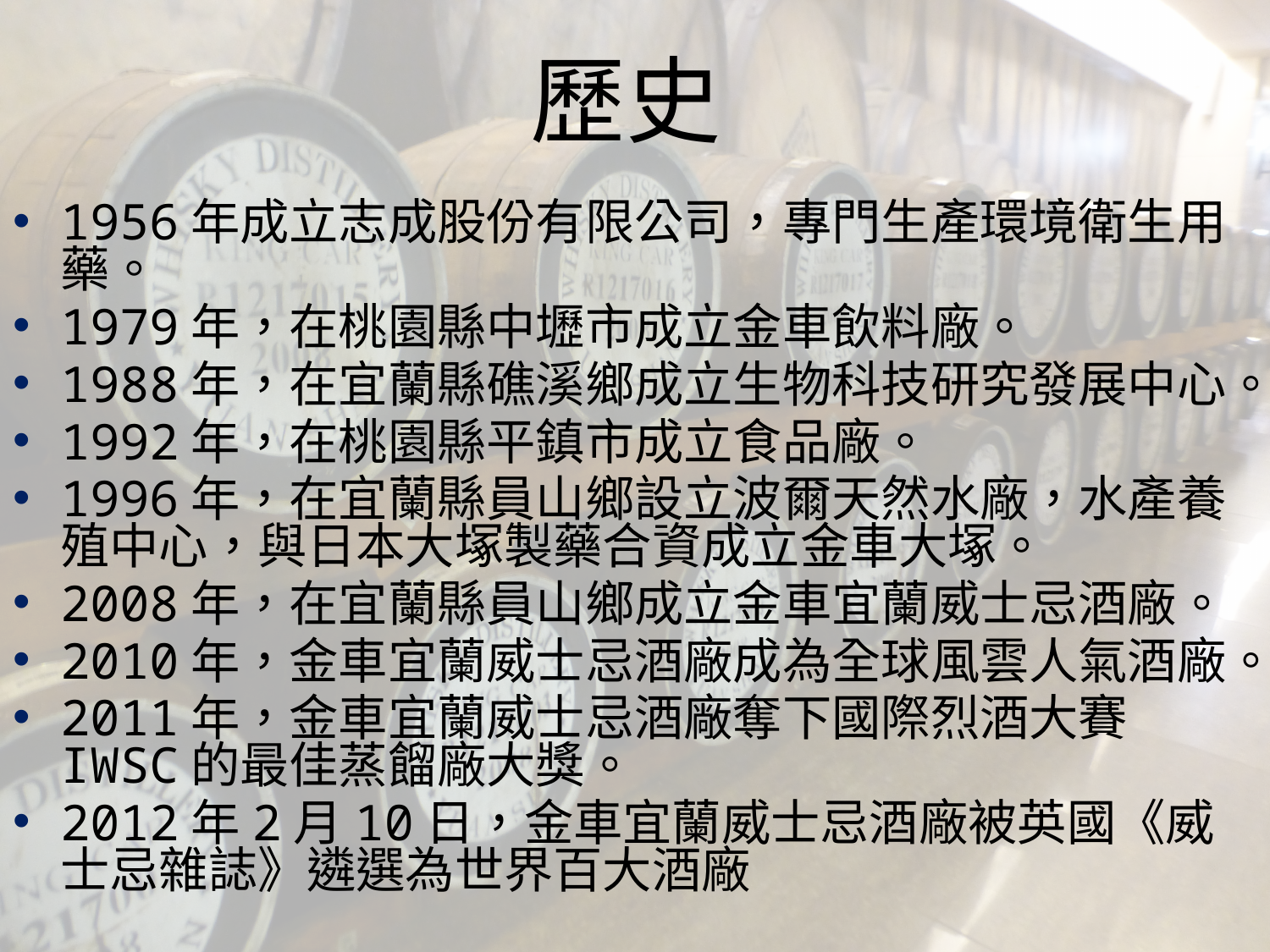

# 歷史
1956年成立志成股份有限公司，專門生產環境衛生用藥。
1979年，在桃園縣中壢市成立金車飲料廠。
1988年，在宜蘭縣礁溪鄉成立生物科技研究發展中心。
1992年，在桃園縣平鎮市成立食品廠。
1996年，在宜蘭縣員山鄉設立波爾天然水廠，水產養殖中心，與日本大塚製藥合資成立金車大塚。
2008年，在宜蘭縣員山鄉成立金車宜蘭威士忌酒廠。
2010年，金車宜蘭威士忌酒廠成為全球風雲人氣酒廠。
2011年，金車宜蘭威士忌酒廠奪下國際烈酒大賽IWSC的最佳蒸餾廠大獎。
2012年2月10日，金車宜蘭威士忌酒廠被英國《威士忌雜誌》遴選為世界百大酒廠